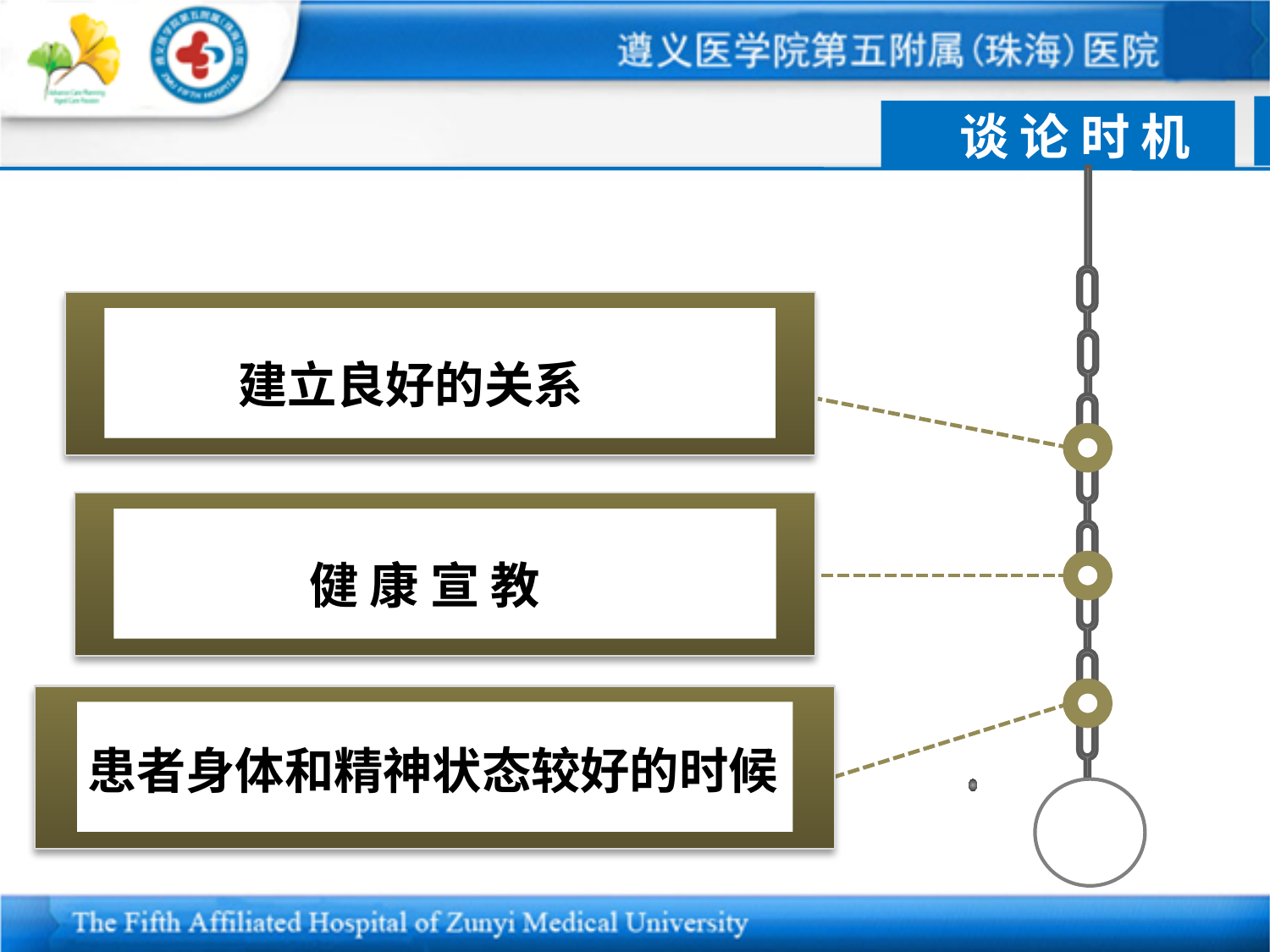

谈 论 时 机

建立良好的关系

健 康 宣 教

患者身体和精神状态较好的时候